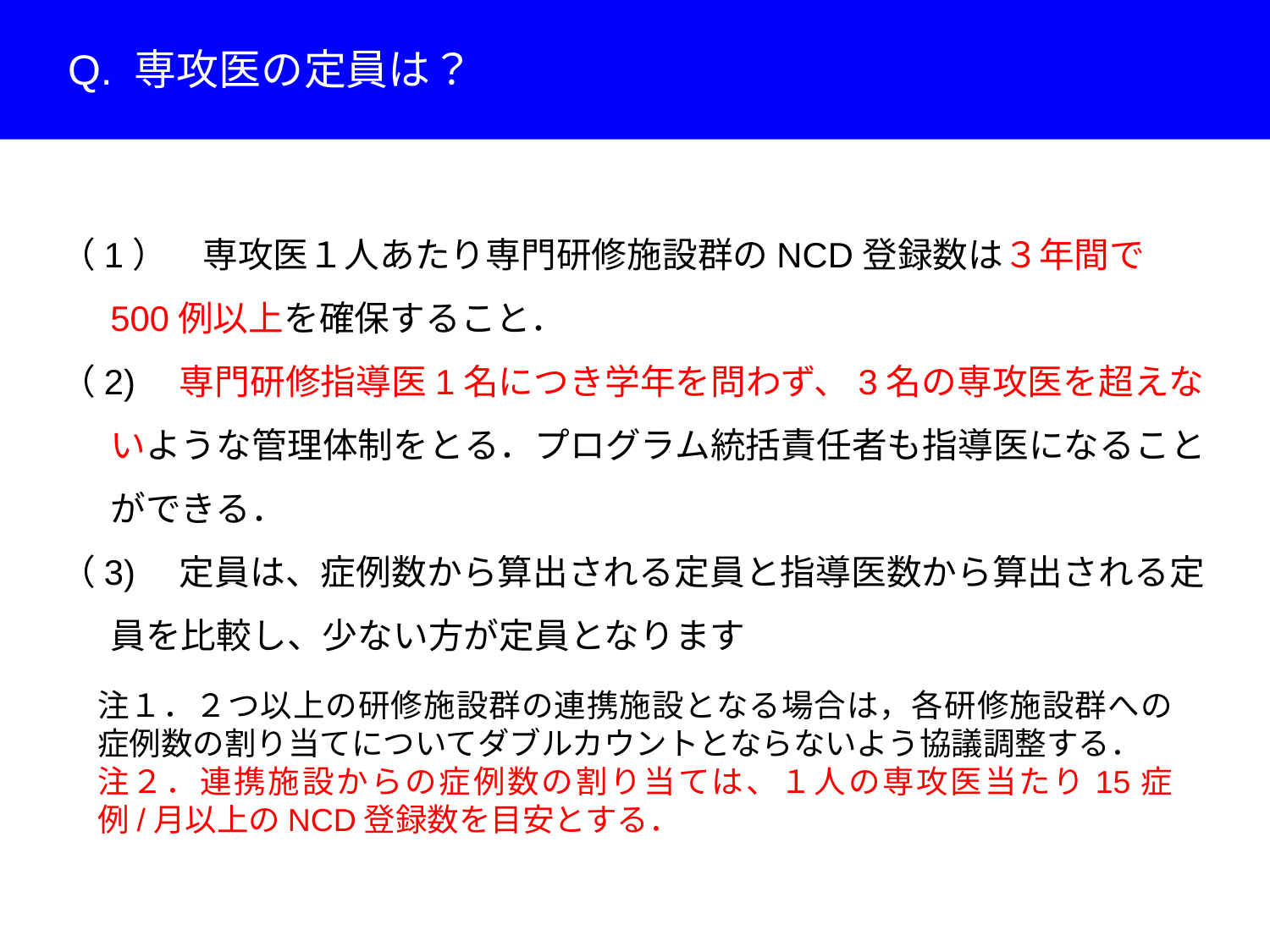

Q. 専攻医の定員は？

（1）　専攻医１人あたり専門研修施設群のNCD登録数は３年間で500例以上を確保すること．
（2)　専門研修指導医1名につき学年を問わず、3名の専攻医を超えないような管理体制をとる．プログラム統括責任者も指導医になることができる．
（3)　定員は、症例数から算出される定員と指導医数から算出される定員を比較し、少ない方が定員となります

注１．２つ以上の研修施設群の連携施設となる場合は，各研修施設群への症例数の割り当てについてダブルカウントとならないよう協議調整する．
注２．連携施設からの症例数の割り当ては、１人の専攻医当たり15症例/月以上のNCD登録数を目安とする．